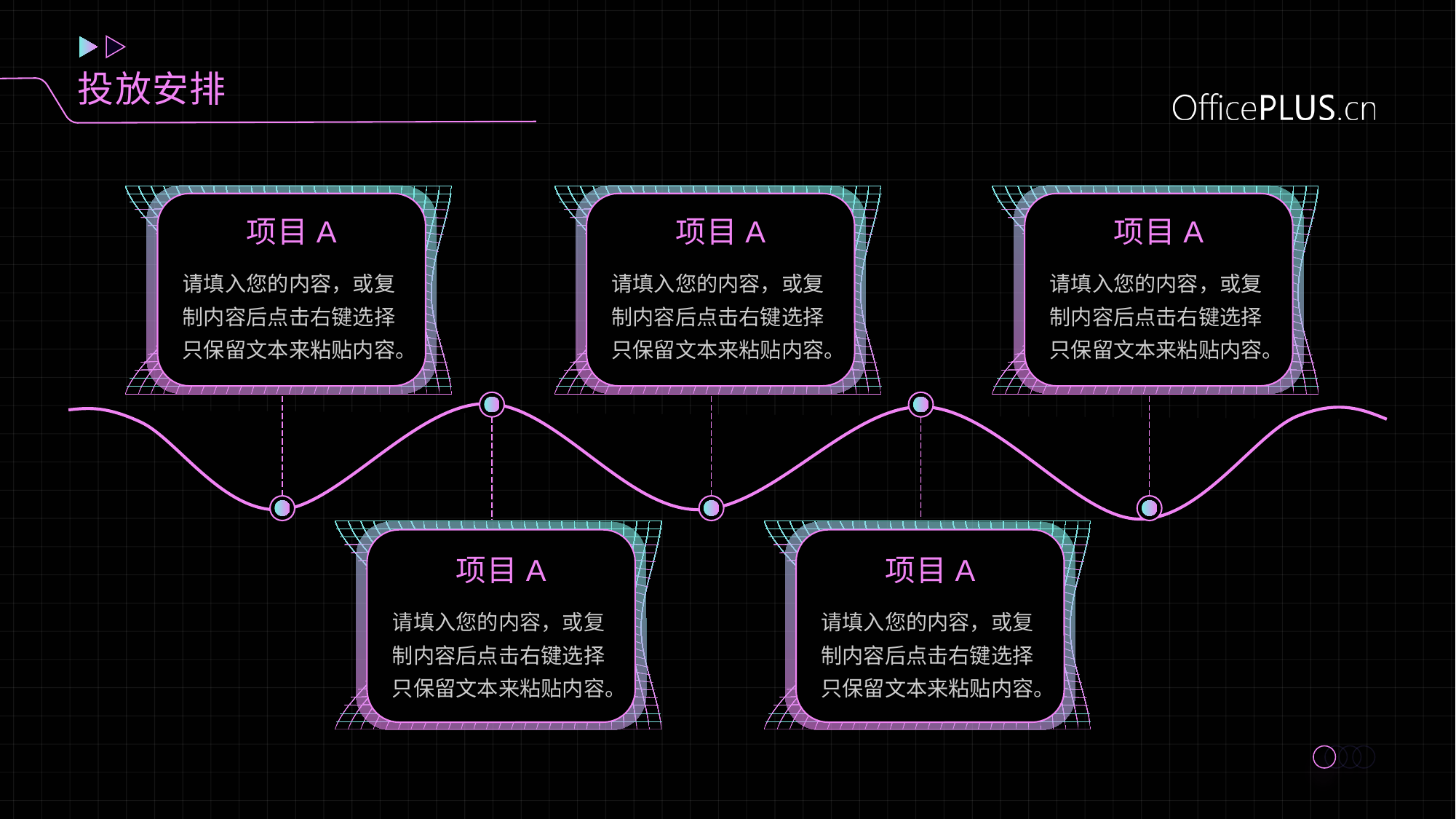

投放安排

项目A
项目A
项目A
请填入您的内容，或复制内容后点击右键选择只保留文本来粘贴内容。
请填入您的内容，或复制内容后点击右键选择只保留文本来粘贴内容。
请填入您的内容，或复制内容后点击右键选择只保留文本来粘贴内容。

项目A
项目A
请填入您的内容，或复制内容后点击右键选择只保留文本来粘贴内容。
请填入您的内容，或复制内容后点击右键选择只保留文本来粘贴内容。